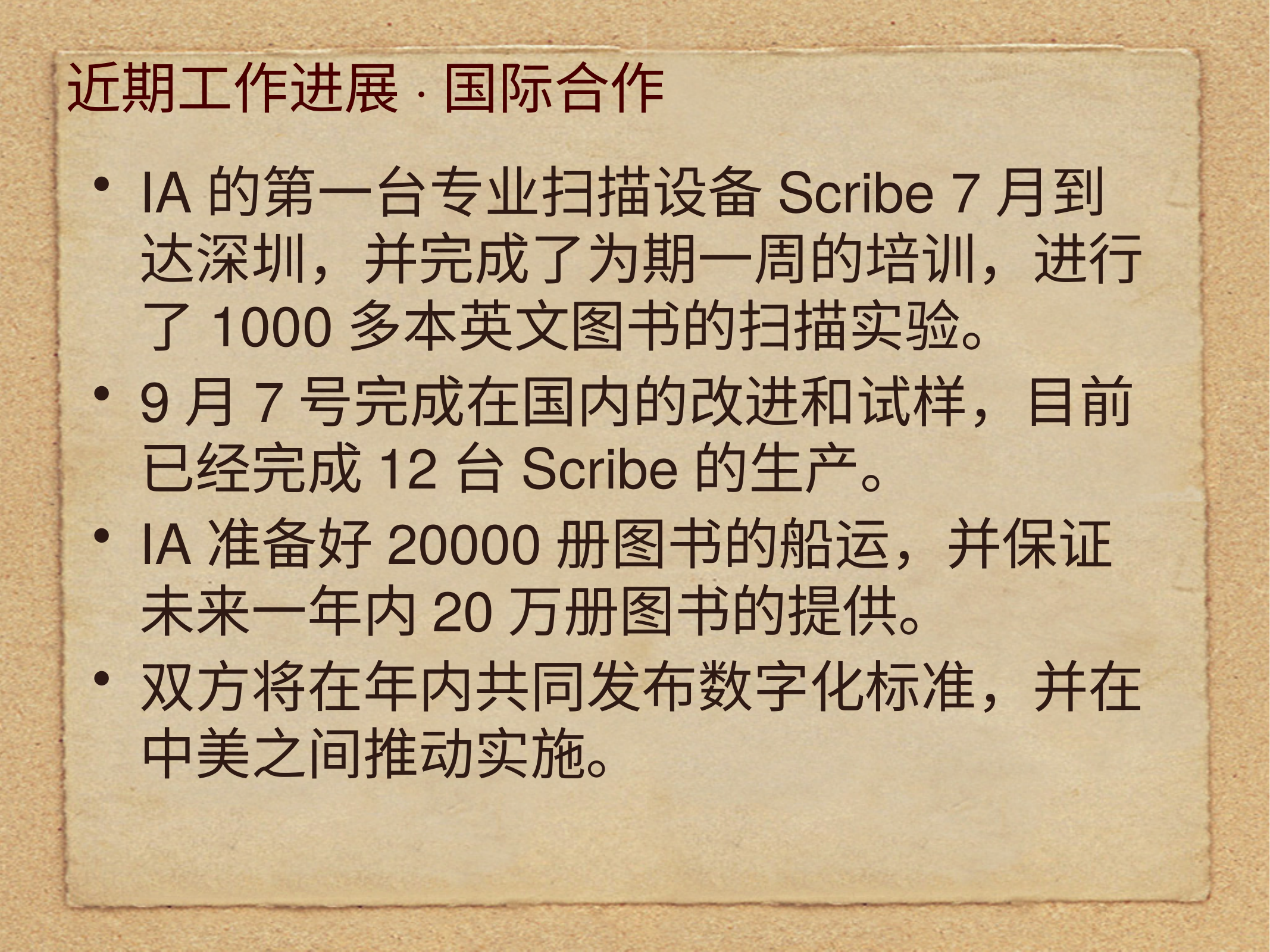

近期工作进展·国际合作
IA的第一台专业扫描设备Scribe 7月到达深圳，并完成了为期一周的培训，进行了1000多本英文图书的扫描实验。
9月7号完成在国内的改进和试样，目前已经完成12台Scribe的生产。
IA准备好20000册图书的船运，并保证未来一年内20万册图书的提供。
双方将在年内共同发布数字化标准，并在中美之间推动实施。